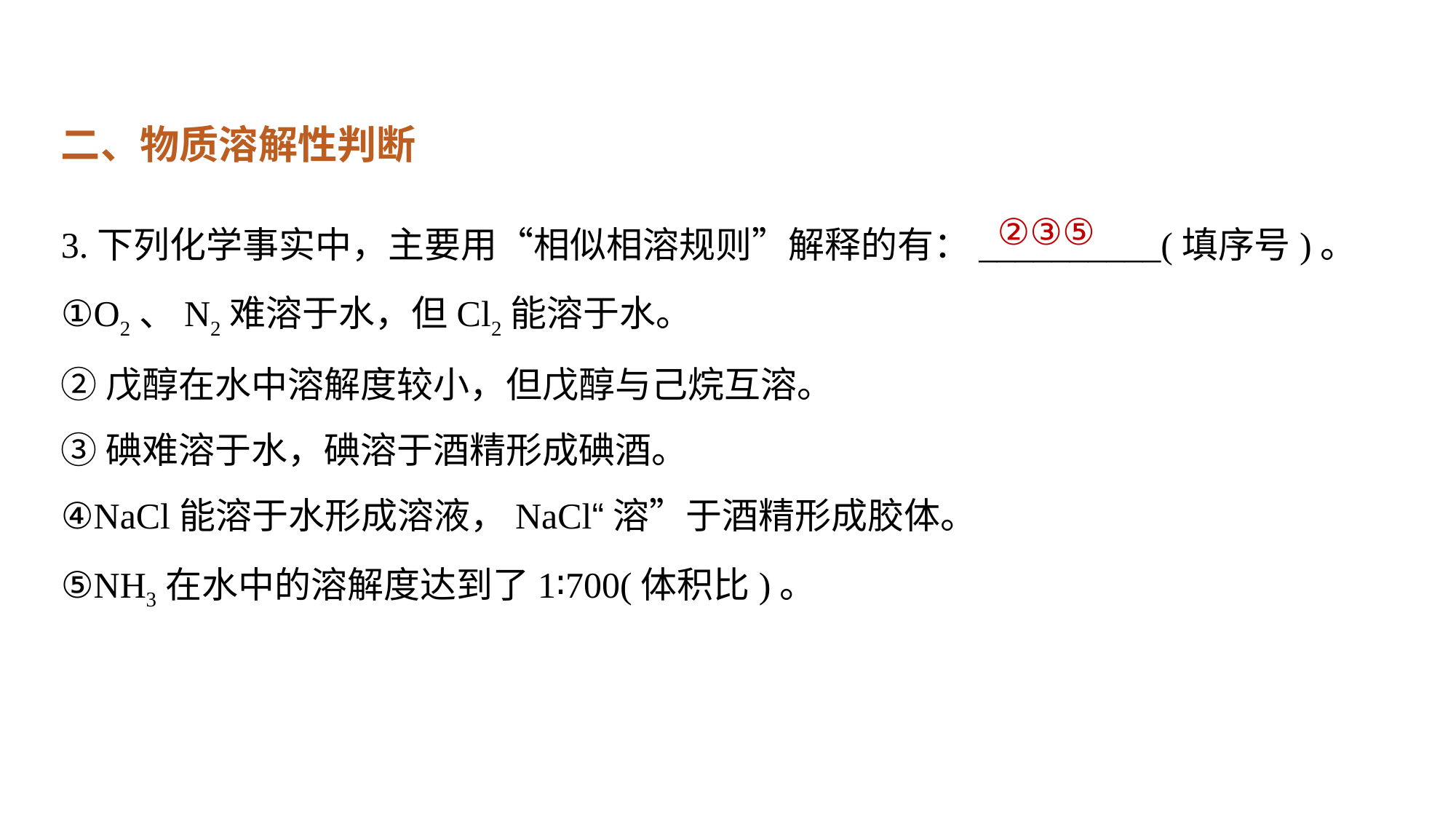

二、物质溶解性判断
3.下列化学事实中，主要用“相似相溶规则”解释的有：__________(填序号)。
①O2、N2难溶于水，但Cl2能溶于水。
②戊醇在水中溶解度较小，但戊醇与己烷互溶。
③碘难溶于水，碘溶于酒精形成碘酒。
④NaCl能溶于水形成溶液，NaCl“溶”于酒精形成胶体。
⑤NH3在水中的溶解度达到了1∶700(体积比)。
②③⑤